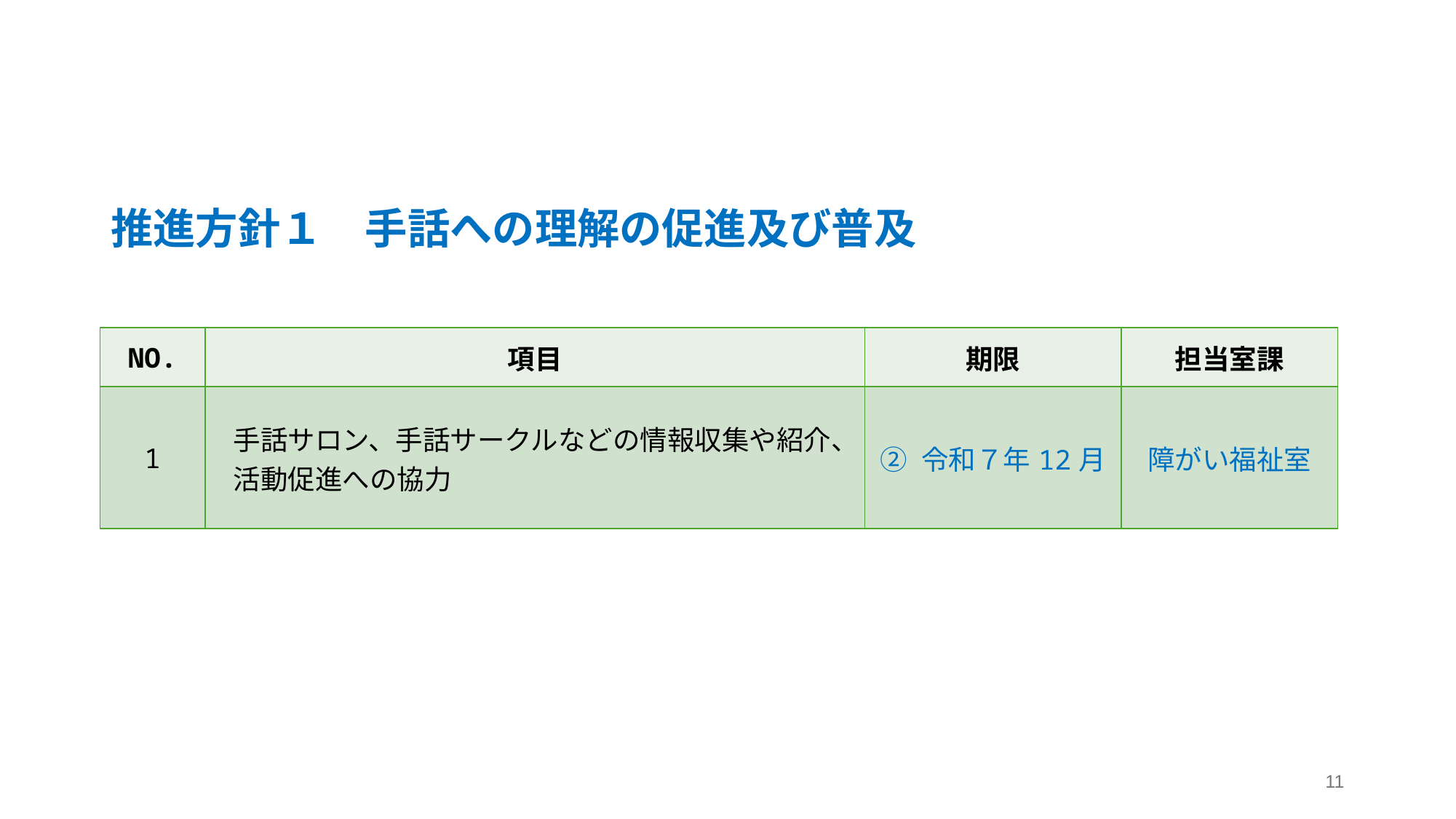

推進方針１　手話への理解の促進及び普及
| NO. | 項目 | 期限 | 担当室課 |
| --- | --- | --- | --- |
| 1 | 手話サロン、手話サークルなどの情報収集や紹介、 　活動促進への協力 | ② 令和７年12月 | 障がい福祉室 |
11